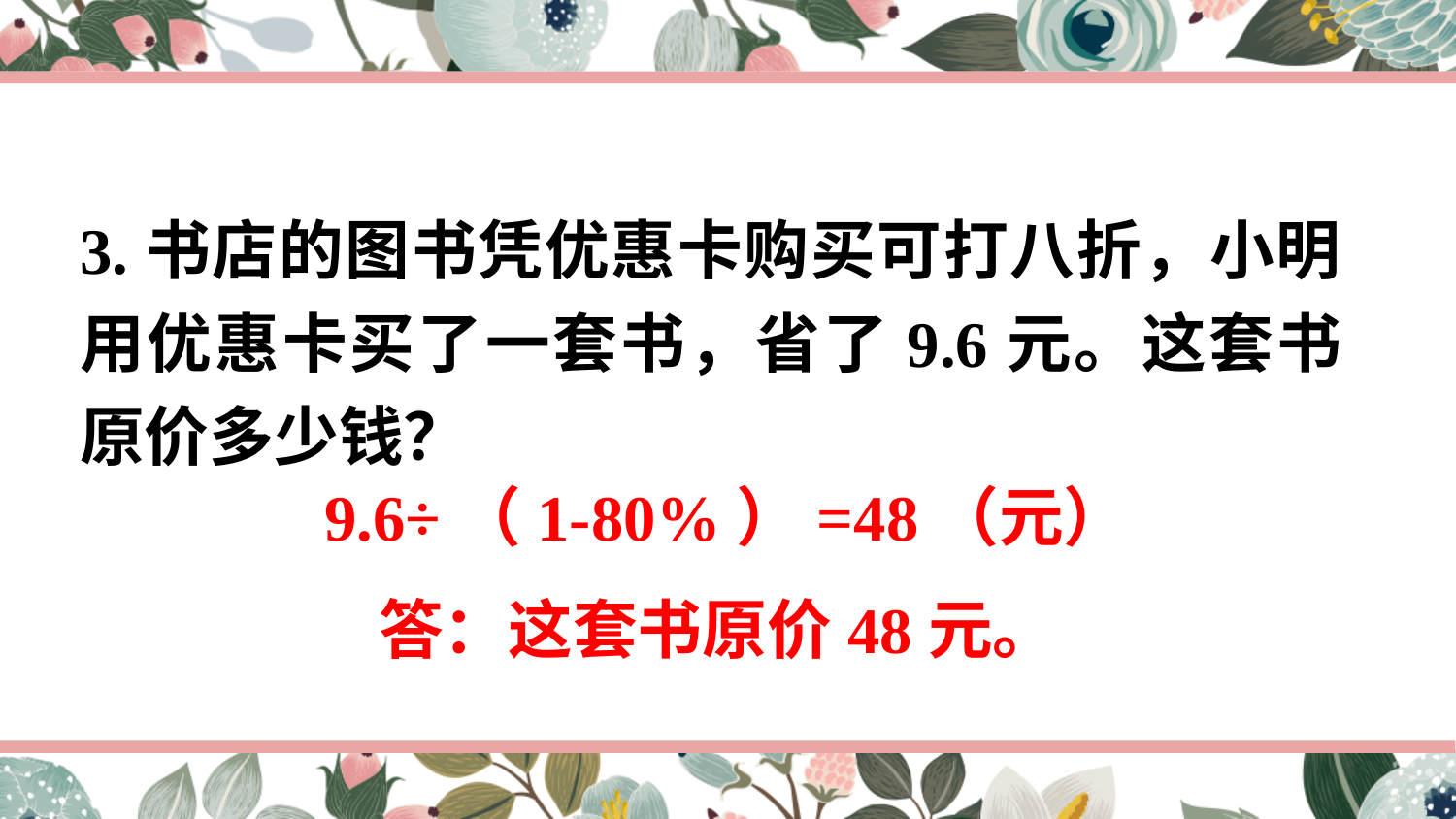

3.书店的图书凭优惠卡购买可打八折，小明用优惠卡买了一套书，省了9.6元。这套书原价多少钱？
9.6÷（1-80%）=48（元）
答：这套书原价48元。